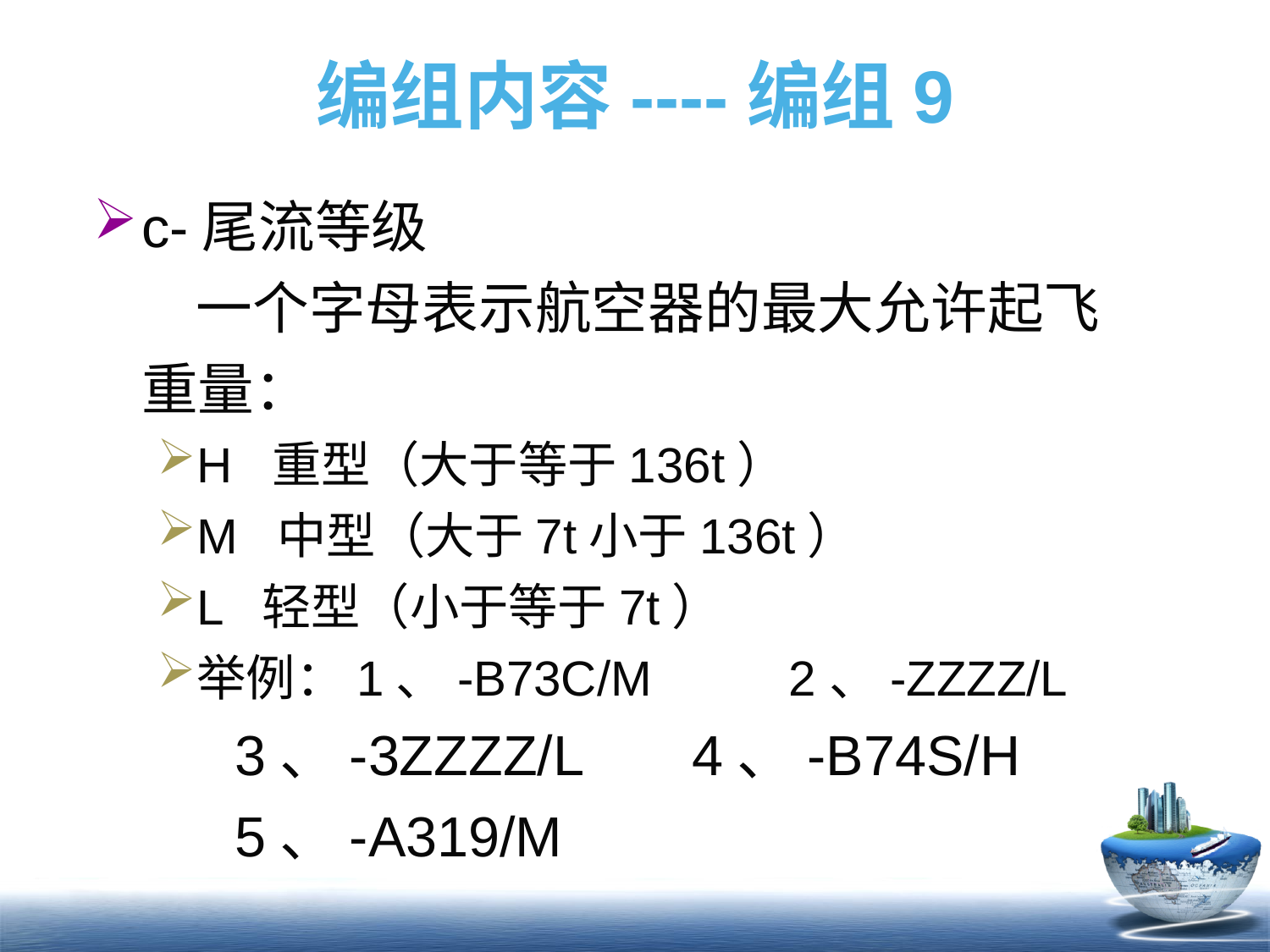

# 编组内容----编组9
c-尾流等级
       一个字母表示航空器的最大允许起飞重量：
H  重型（大于等于136t）
M  中型（大于7t小于136t）
L  轻型（小于等于7t）
举例：1、-B73C/M          2、-ZZZZ/L
         3、-3ZZZZ/L       4、-B74S/H
         5、-A319/M